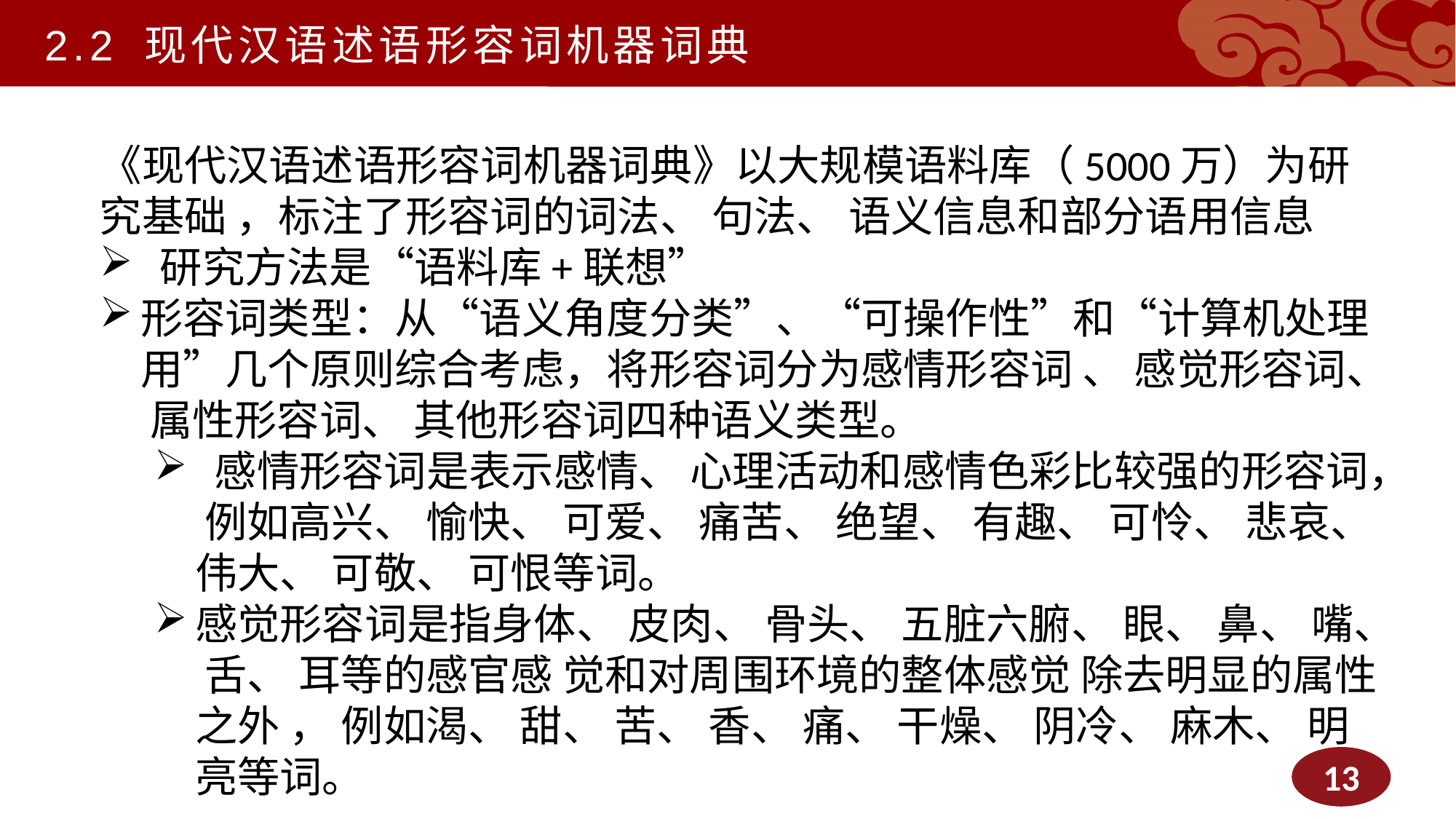

2.2 现代汉语述语形容词机器词典

《现代汉语述语形容词机器词典》以大规模语料库（5000万）为研究基础 ，标注了形容词的词法、 句法、 语义信息和部分语用信息
 研究方法是“语料库+联想”
形容词类型：从“语义角度分类”、“可操作性”和“计算机处理用”几个原则综合考虑，将形容词分为感情形容词 、 感觉形容词、 属性形容词、 其他形容词四种语义类型。
 感情形容词是表示感情、 心理活动和感情色彩比较强的形容词， 例如高兴、 愉快、 可爱、 痛苦、 绝望、 有趣、 可怜、 悲哀、 伟大、 可敬、 可恨等词。
感觉形容词是指身体、 皮肉、 骨头、 五脏六腑、 眼、 鼻、 嘴、 舌、 耳等的感官感 觉和对周围环境的整体感觉 除去明显的属性之外 ， 例如渴、 甜、 苦、 香、 痛、 干燥、 阴冷、 麻木、 明亮等词。